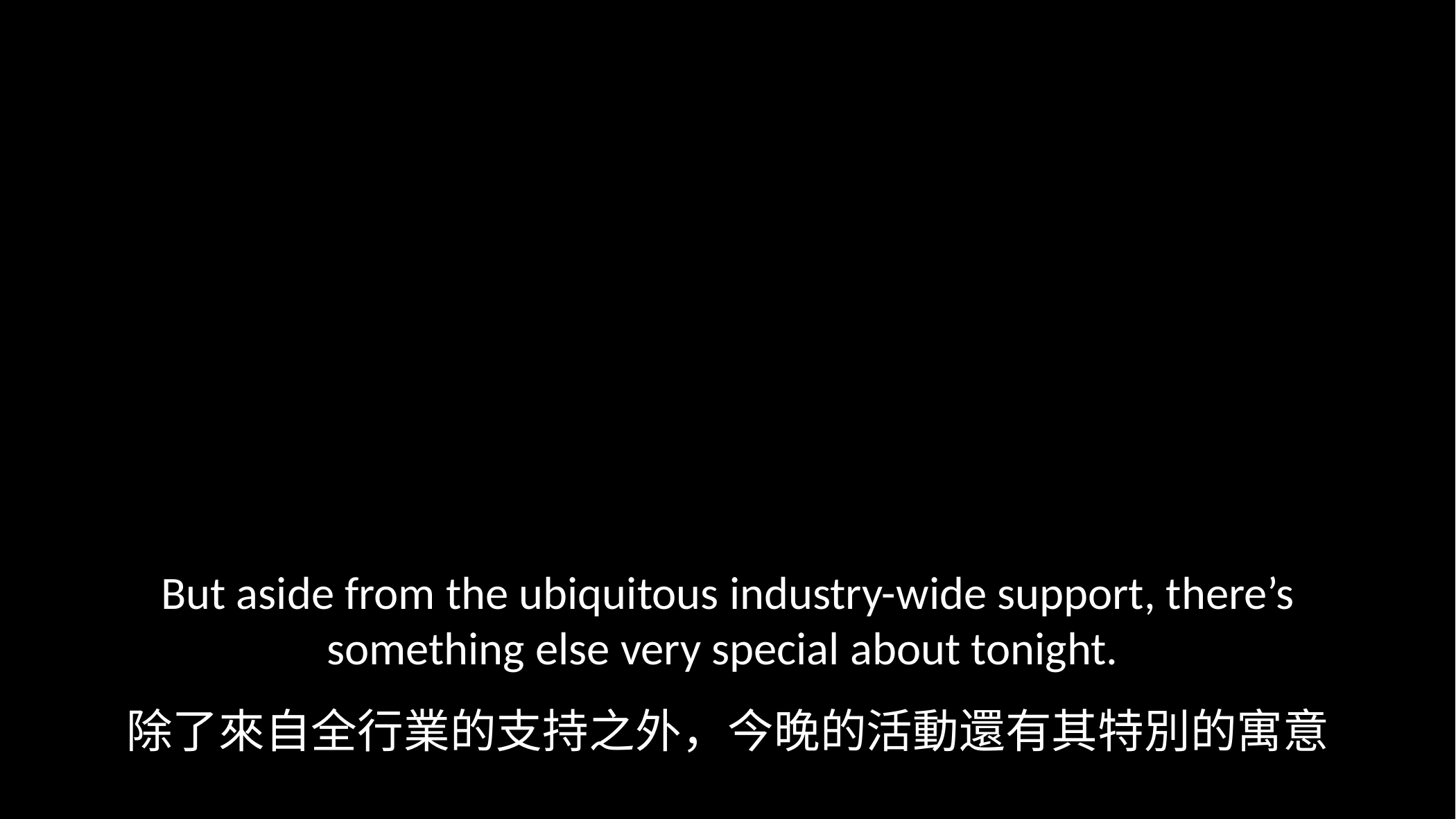

But aside from the ubiquitous industry-wide support, there’s something else very special about tonight.

除了來自全行業的支持之外，今晚的活動還有其特別的寓意